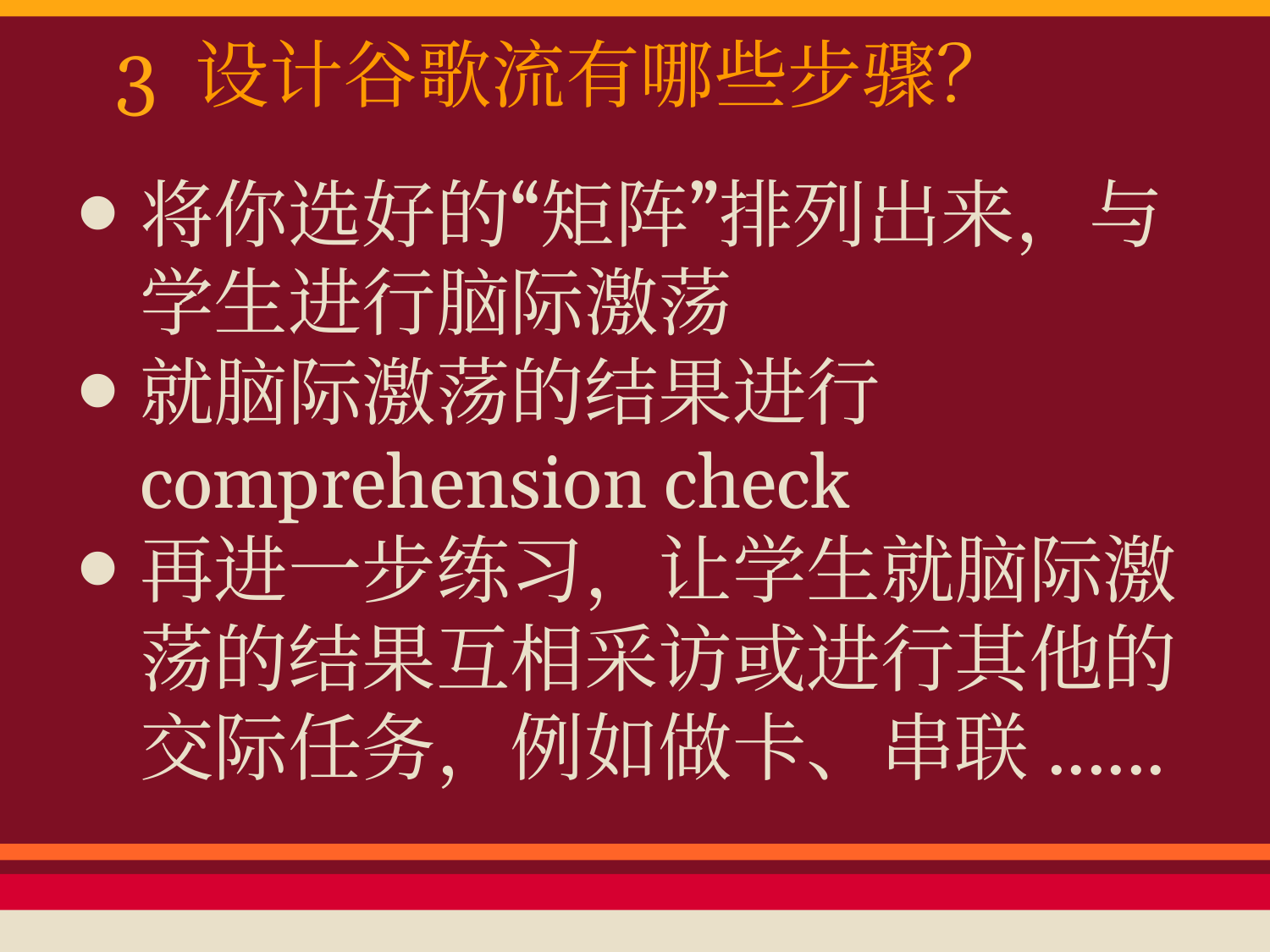

# 3 设计谷歌流有哪些步骤？

将你选好的“矩阵”排列出来，与学生进行脑际激荡
就脑际激荡的结果进行comprehension check
再进一步练习，让学生就脑际激荡的结果互相采访或进行其他的交际任务，例如做卡、串联......